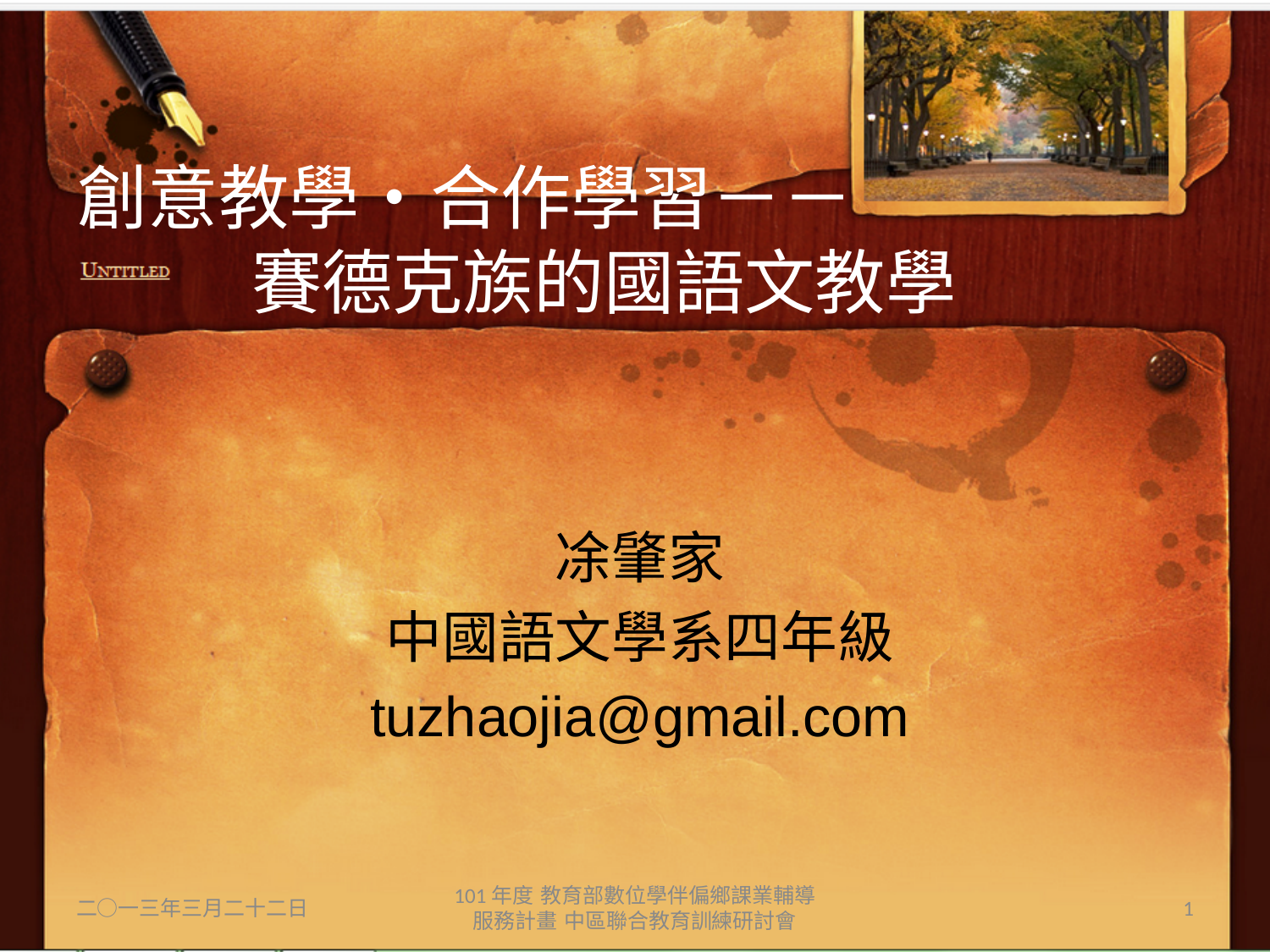

# 創意教學‧合作學習－－ 賽德克族的國語文教學
凃肇家
中國語文學系四年級
tuzhaojia@gmail.com
二○一三年三月二十二日
101年度 教育部數位學伴偏鄉課業輔導服務計畫 中區聯合教育訓練研討會
1